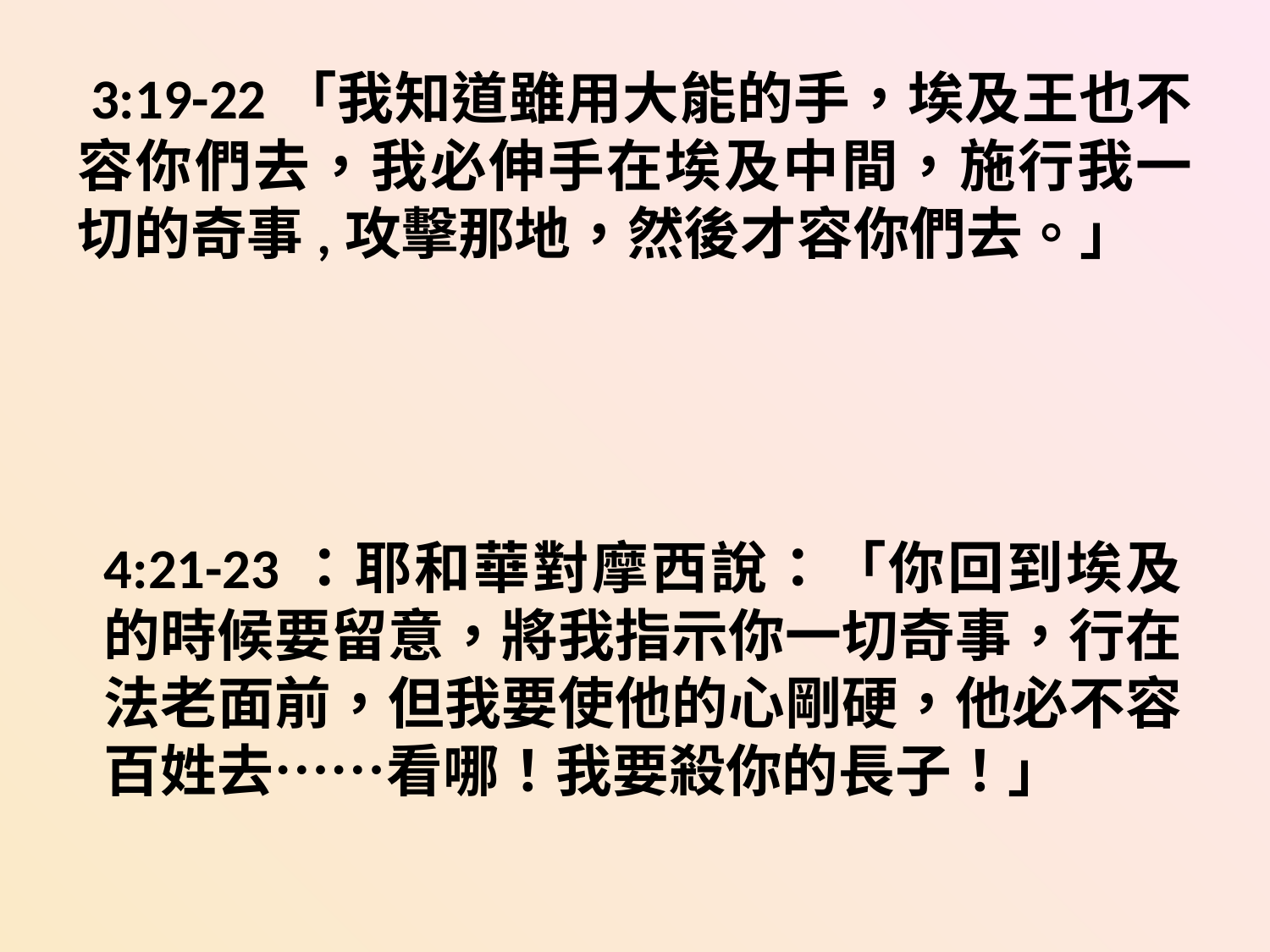

3:19-22「我知道雖用大能的手，埃及王也不容你們去，我必伸手在埃及中間，施行我一切的奇事,攻擊那地，然後才容你們去。」
4:21-23：耶和華對摩西說：「你回到埃及的時候要留意，將我指示你一切奇事，行在法老面前，但我要使他的心剛硬，他必不容百姓去……看哪！我要殺你的長子！」